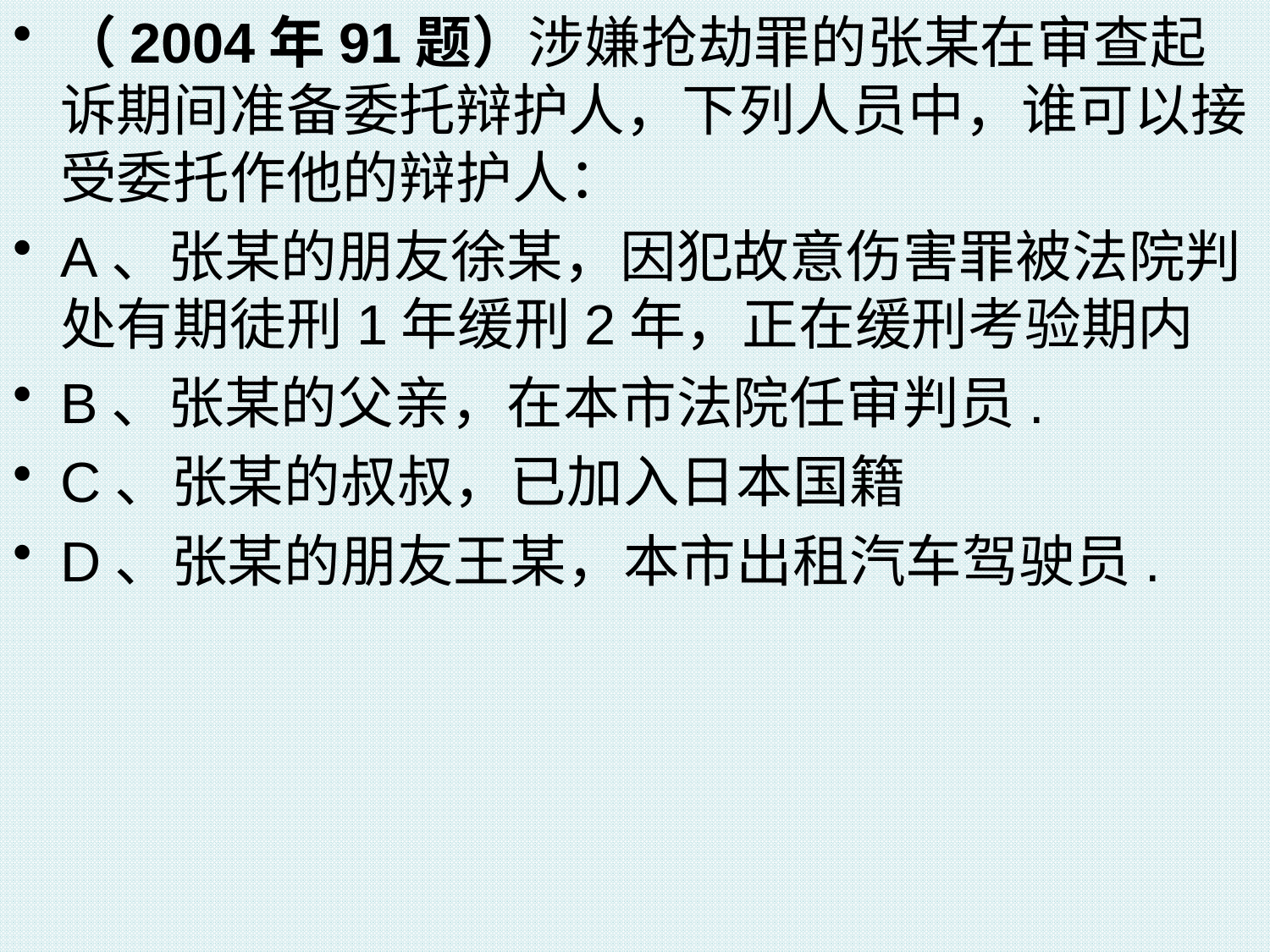

（2004年91题）涉嫌抢劫罪的张某在审查起诉期间准备委托辩护人，下列人员中，谁可以接受委托作他的辩护人：
A、张某的朋友徐某，因犯故意伤害罪被法院判处有期徒刑1年缓刑2年，正在缓刑考验期内
B、张某的父亲，在本市法院任审判员.
C、张某的叔叔，已加入日本国籍
D、张某的朋友王某，本市出租汽车驾驶员.